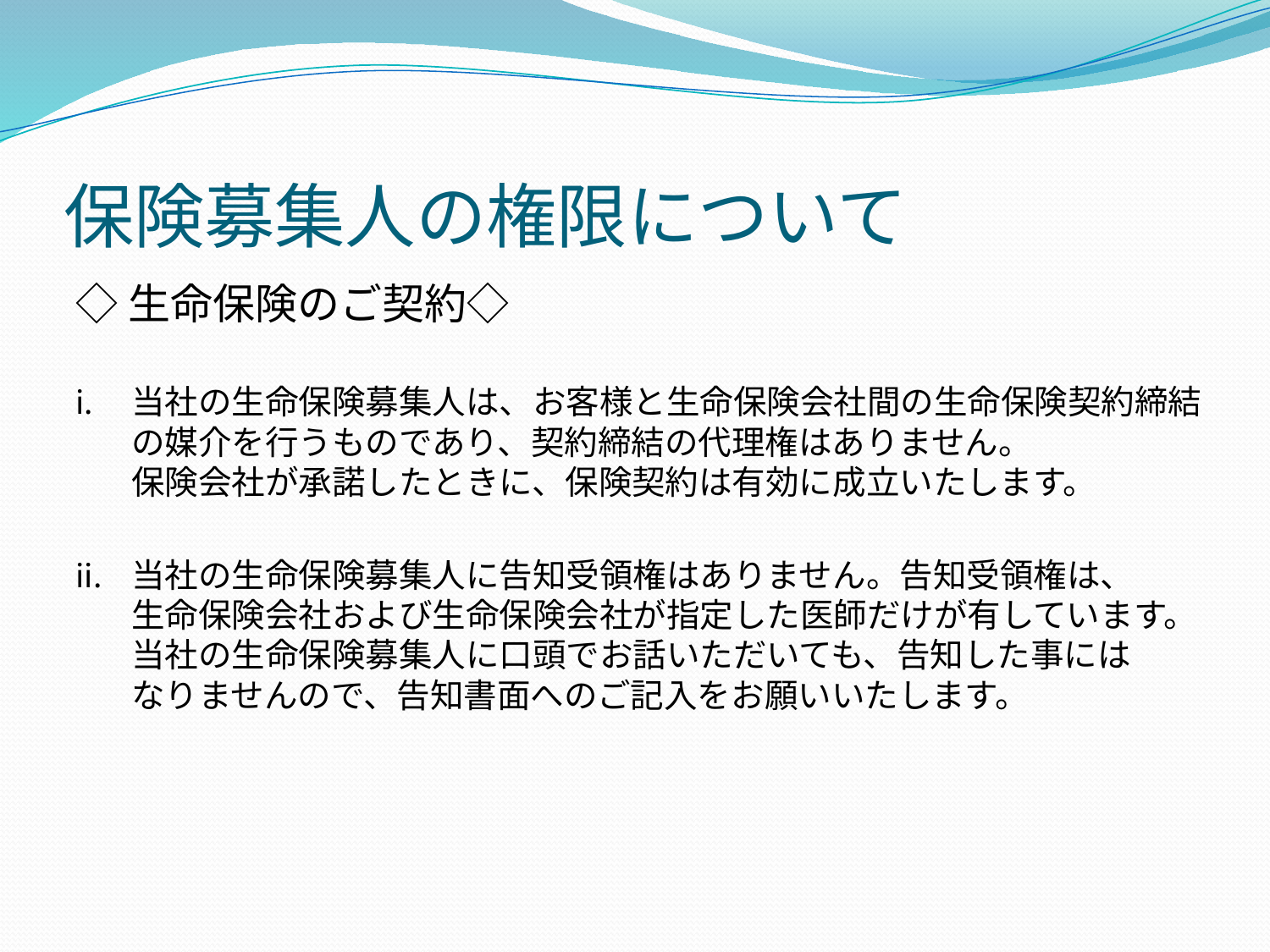

# 保険募集人の権限について
◇生命保険のご契約◇
当社の生命保険募集人は、お客様と生命保険会社間の生命保険契約締結の媒介を行うものであり、契約締結の代理権はありません。
保険会社が承諾したときに、保険契約は有効に成立いたします。
当社の生命保険募集人に告知受領権はありません。告知受領権は、
生命保険会社および生命保険会社が指定した医師だけが有しています。
当社の生命保険募集人に口頭でお話いただいても、告知した事には
なりませんので、告知書面へのご記入をお願いいたします。